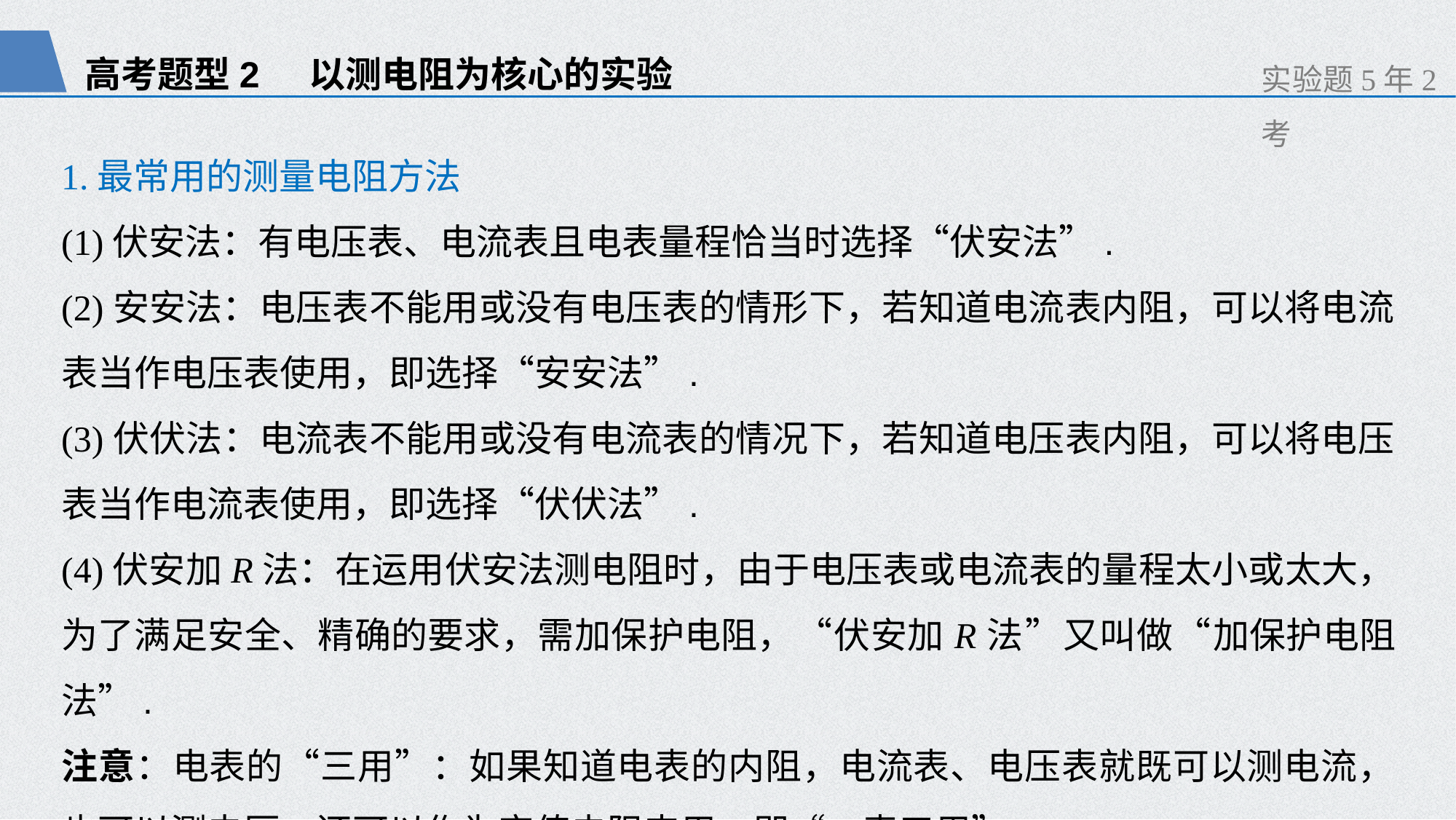

高考题型2    以测电阻为核心的实验

实验题5年2考
1.最常用的测量电阻方法
(1)伏安法：有电压表、电流表且电表量程恰当时选择“伏安法”.
(2)安安法：电压表不能用或没有电压表的情形下，若知道电流表内阻，可以将电流表当作电压表使用，即选择“安安法”.
(3)伏伏法：电流表不能用或没有电流表的情况下，若知道电压表内阻，可以将电压表当作电流表使用，即选择“伏伏法”.
(4)伏安加R法：在运用伏安法测电阻时，由于电压表或电流表的量程太小或太大，为了满足安全、精确的要求，需加保护电阻，“伏安加R法”又叫做“加保护电阻法”.
注意：电表的“三用”：如果知道电表的内阻，电流表、电压表就既可以测电流，也可以测电压，还可以作为定值电阻来用，即“一表三用”.